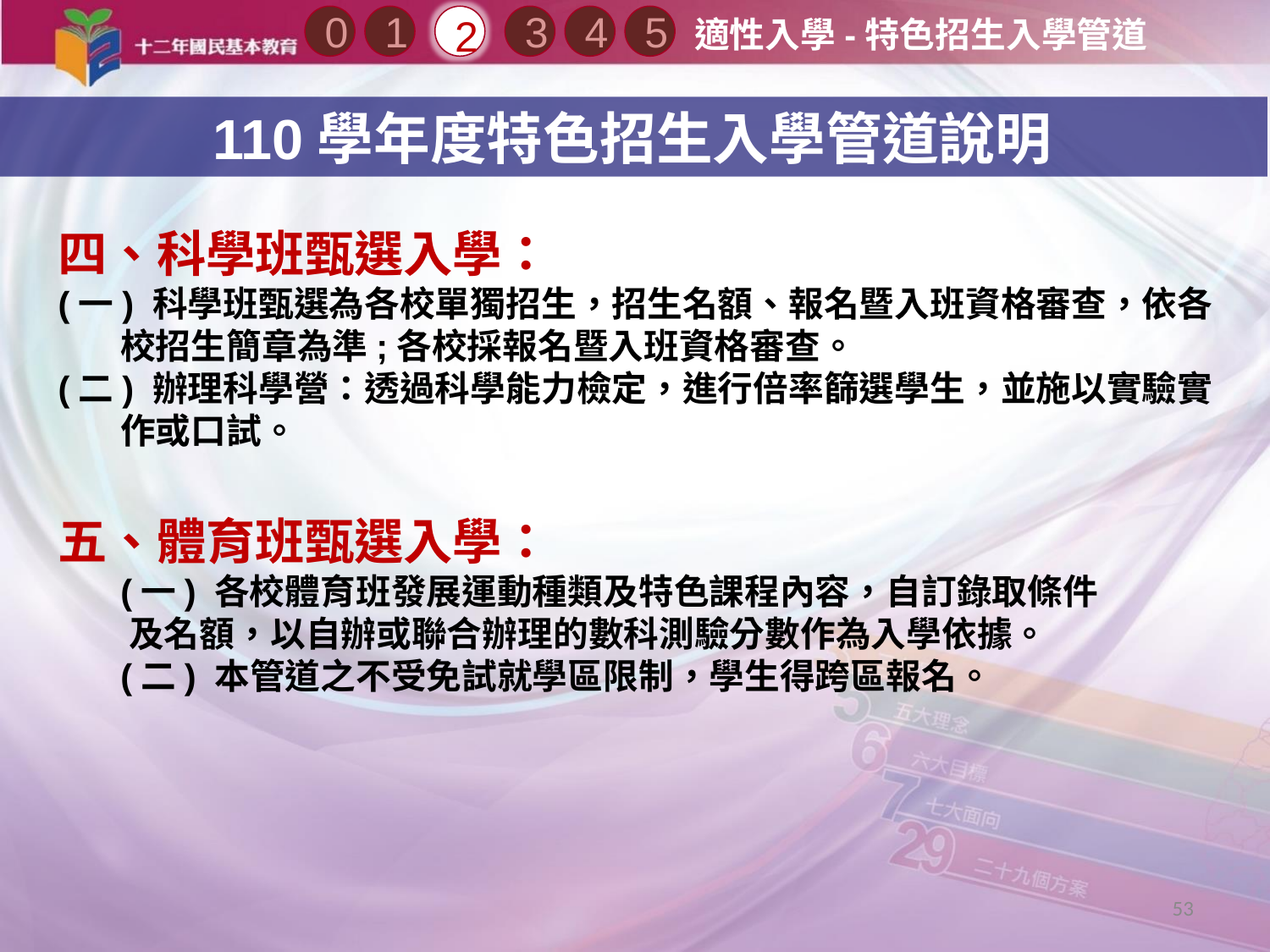

0
2
3
1
4
5
適性入學-特色招生入學管道
110學年度特色招生入學管道說明

四、科學班甄選入學：
(一) 科學班甄選為各校單獨招生，招生名額、報名暨入班資格審查，依各校招生簡章為準;各校採報名暨入班資格審查。
(二) 辦理科學營：透過科學能力檢定，進行倍率篩選學生，並施以實驗實作或口試。

五、體育班甄選入學：
(一) 各校體育班發展運動種類及特色課程內容，自訂錄取條件
　　及名額，以自辦或聯合辦理的數科測驗分數作為入學依據。
(二) 本管道之不受免試就學區限制，學生得跨區報名。

53